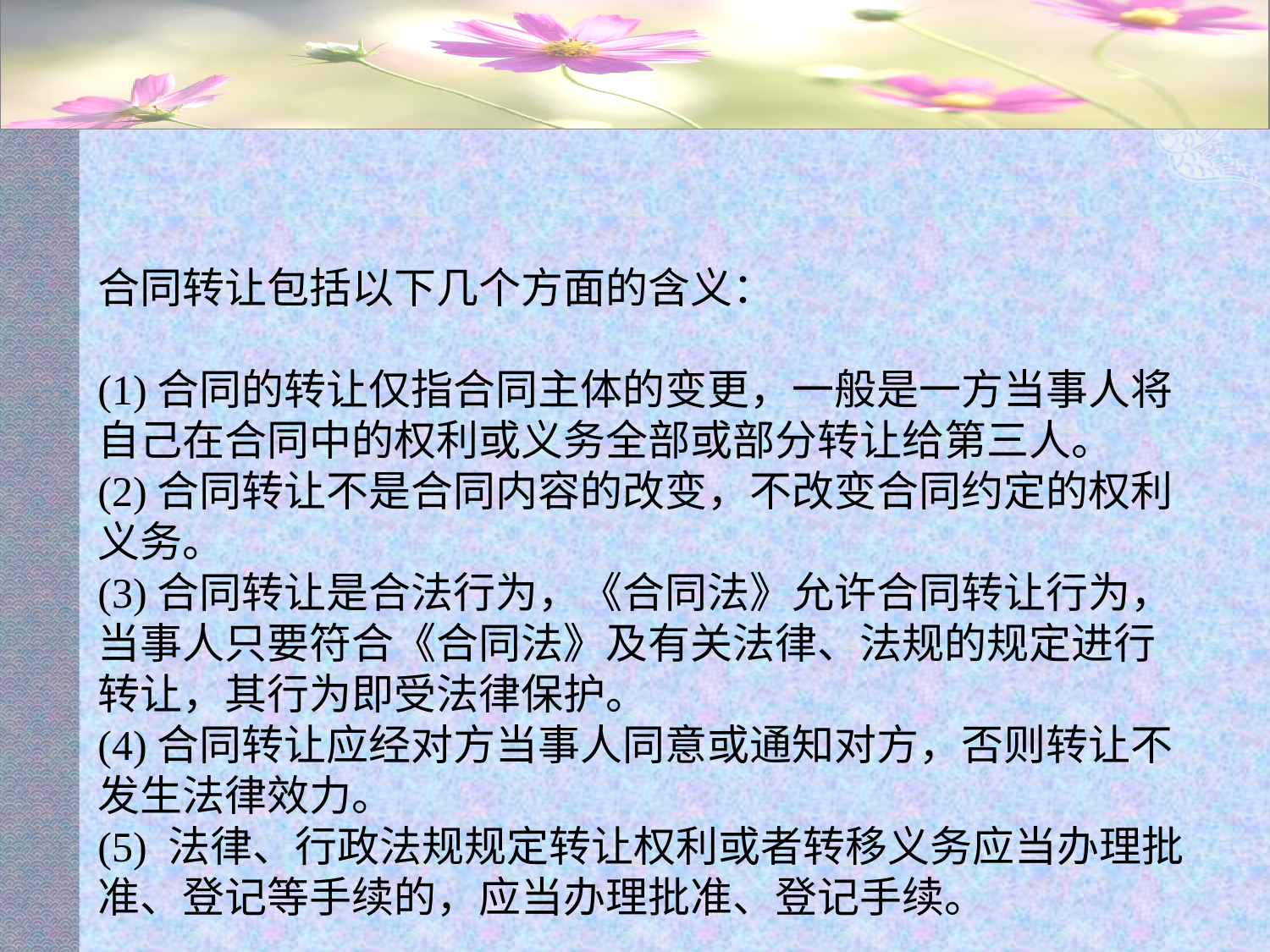

#
合同转让包括以下几个方面的含义：

(1)合同的转让仅指合同主体的变更，一般是一方当事人将自己在合同中的权利或义务全部或部分转让给第三人。
(2)合同转让不是合同内容的改变，不改变合同约定的权利义务。
(3)合同转让是合法行为，《合同法》允许合同转让行为，当事人只要符合《合同法》及有关法律、法规的规定进行转让，其行为即受法律保护。
(4)合同转让应经对方当事人同意或通知对方，否则转让不发生法律效力。
(5) 法律、行政法规规定转让权利或者转移义务应当办理批准、登记等手续的，应当办理批准、登记手续。